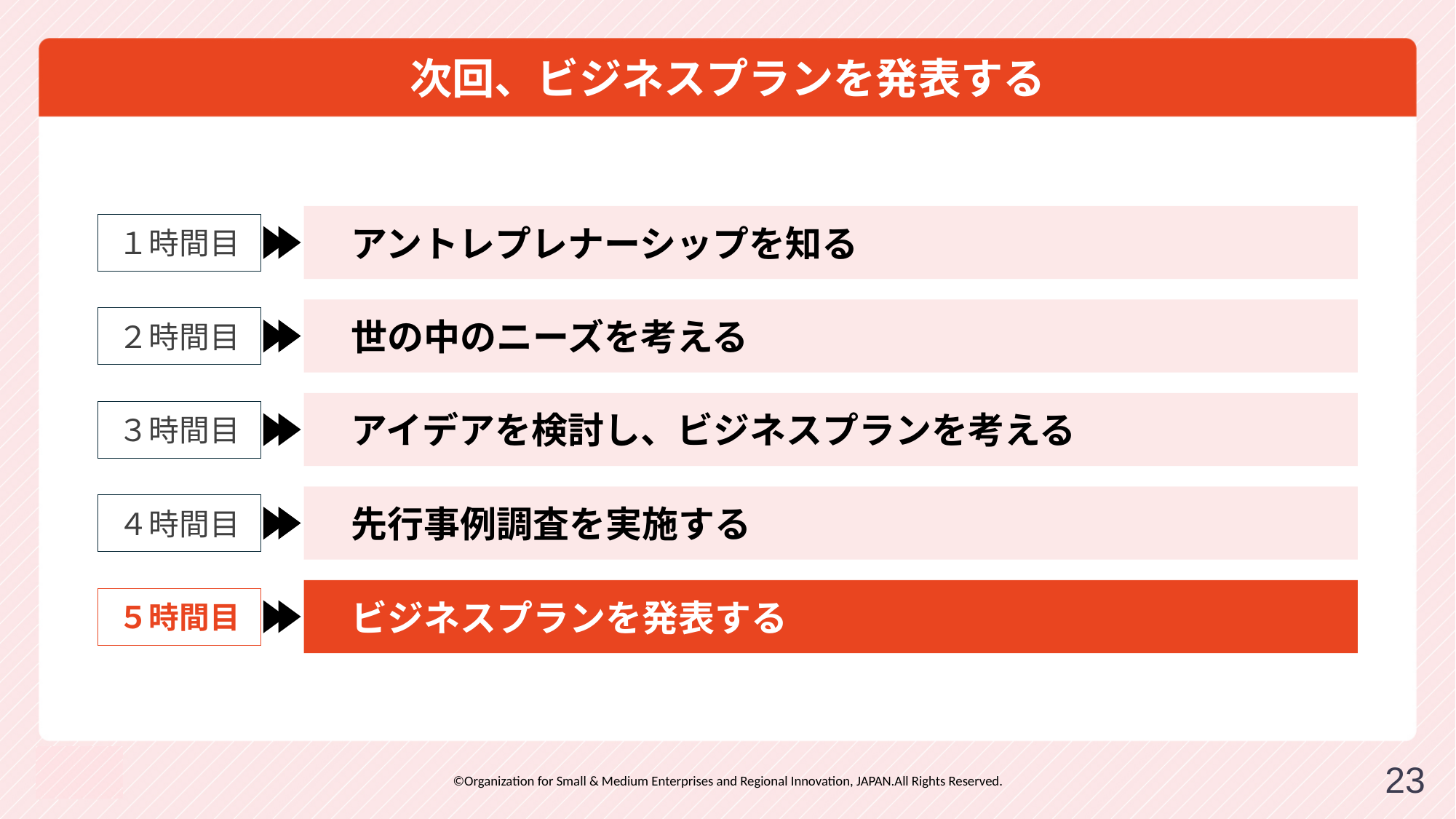

# 次回、ビジネスプランを発表する
　アントレプレナーシップを知る
１時間目

　世の中のニーズを考える
２時間目

　アイデアを検討し、ビジネスプランを考える
３時間目

　先行事例調査を実施する
４時間目

　ビジネスプランを発表する
５時間目